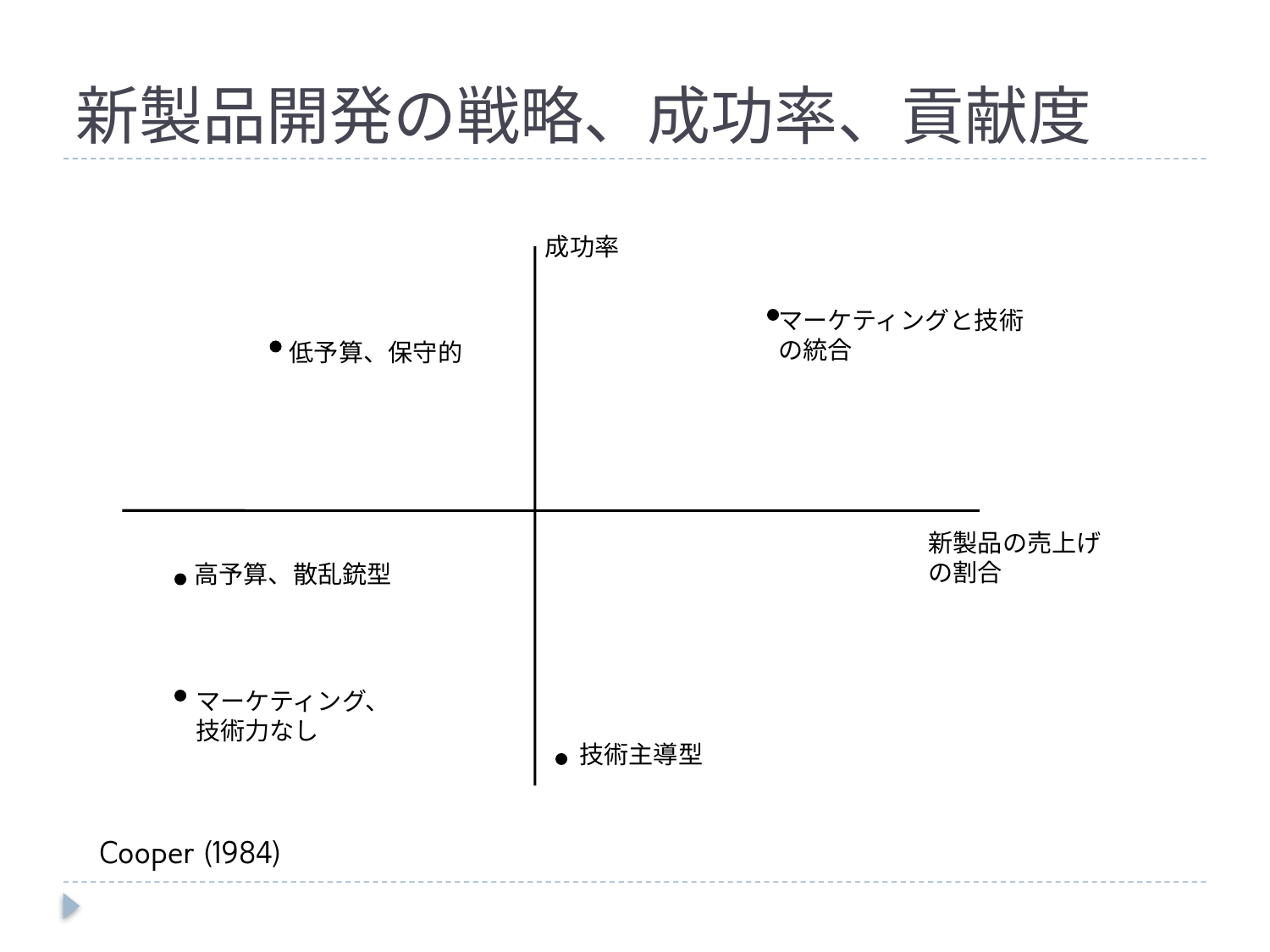

# 新製品開発の戦略、成功率、貢献度
成功率

マーケティングと技術
の統合

低予算、保守的

新製品の売上げ
の割合
高予算、散乱銃型

マーケティング、
技術力なし

技術主導型

Cooper (1984)